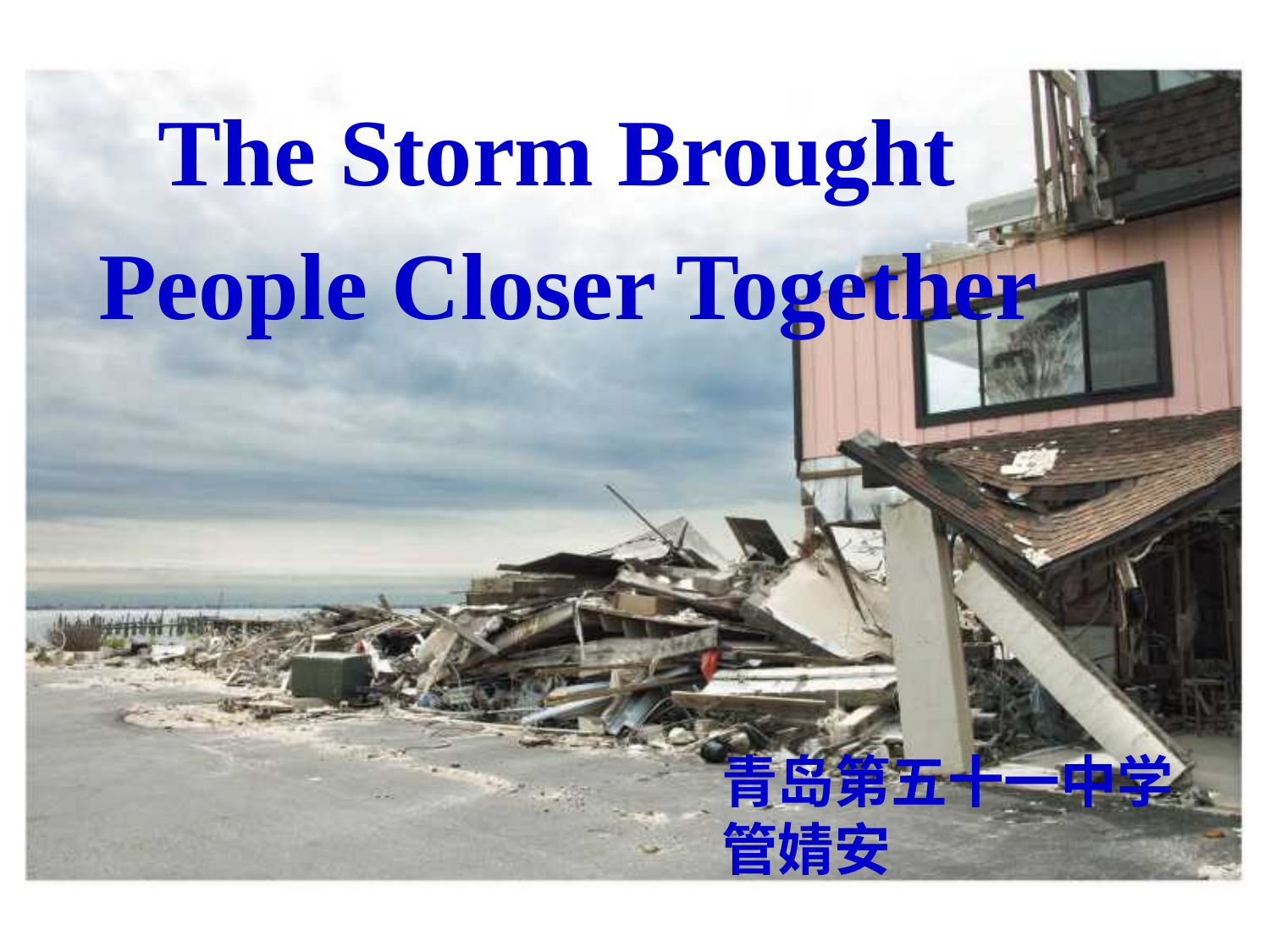

The Storm Brought
People Closer Together
青岛第五十一中学
管婧安